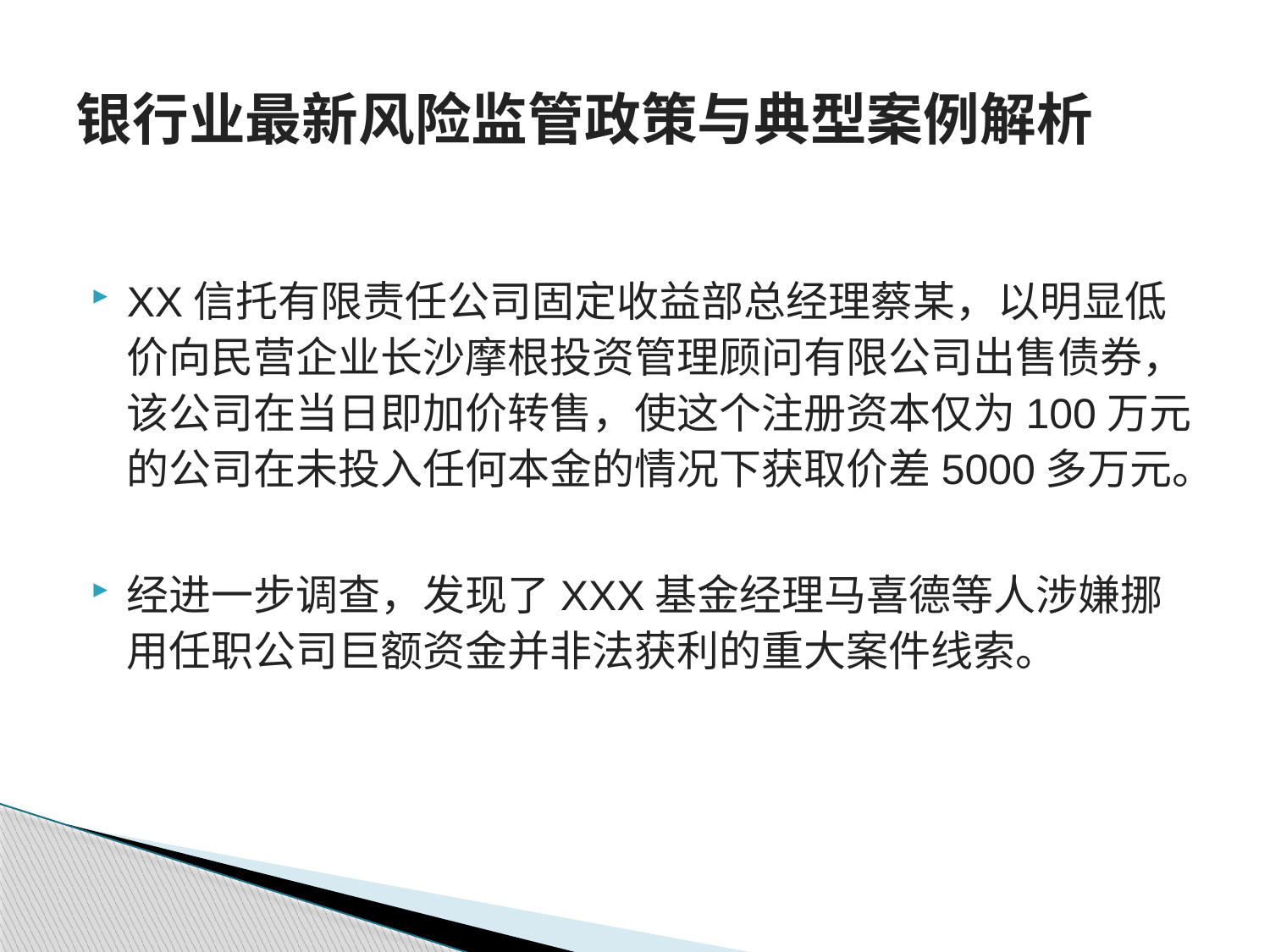

# 银行业最新风险监管政策与典型案例解析

XX信托有限责任公司固定收益部总经理蔡某，以明显低价向民营企业长沙摩根投资管理顾问有限公司出售债券，该公司在当日即加价转售，使这个注册资本仅为100万元的公司在未投入任何本金的情况下获取价差5000多万元。

经进一步调查，发现了XXX基金经理马喜德等人涉嫌挪用任职公司巨额资金并非法获利的重大案件线索。